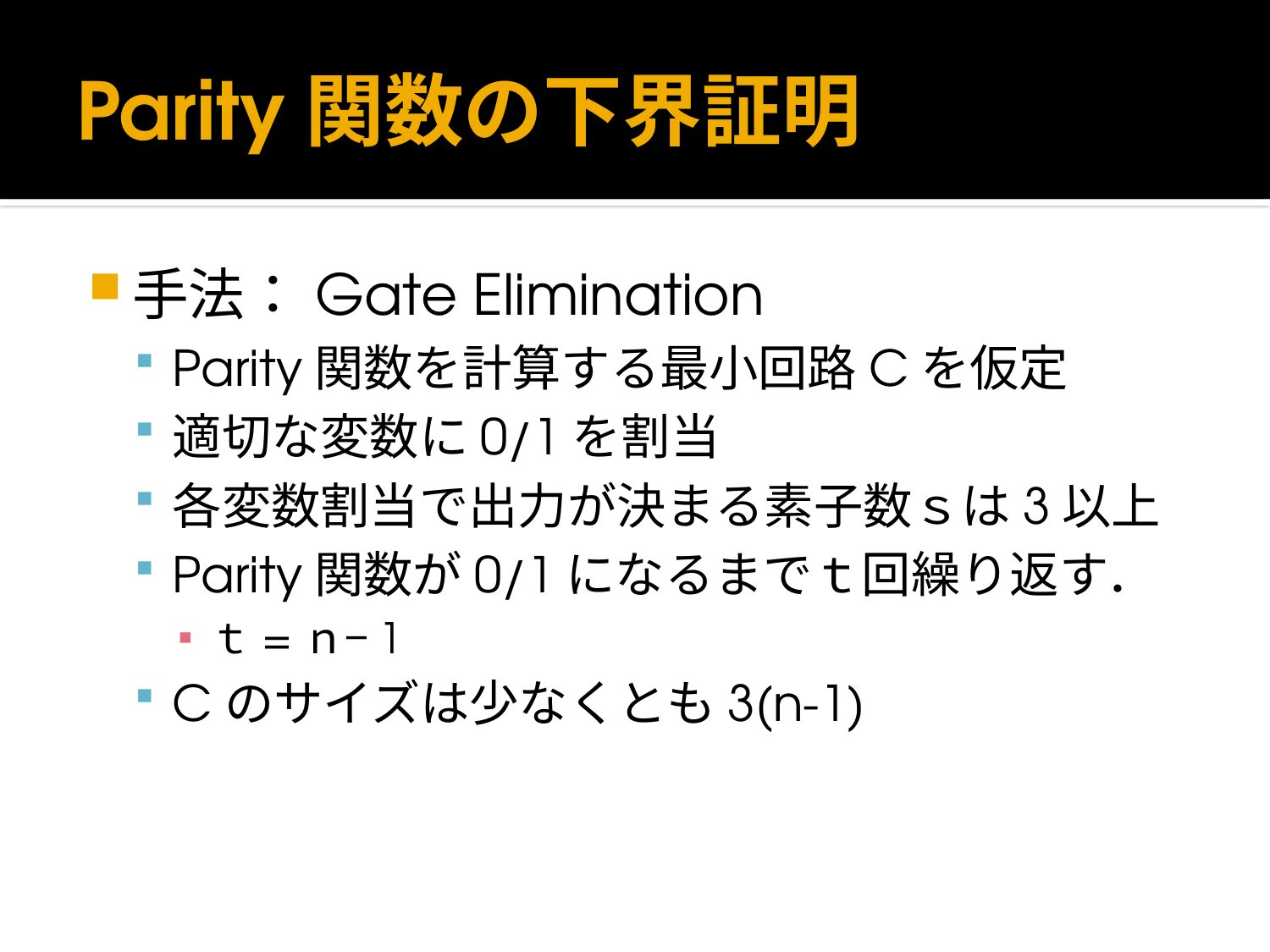

# Parity関数の下界証明
手法：Gate Elimination
Parity関数を計算する最小回路Cを仮定
適切な変数に0/1を割当
各変数割当で出力が決まる素子数ｓは3以上
Parity関数が0/1になるまでｔ回繰り返す．
ｔ=ｎ−1
Cのサイズは少なくとも3(n-1)